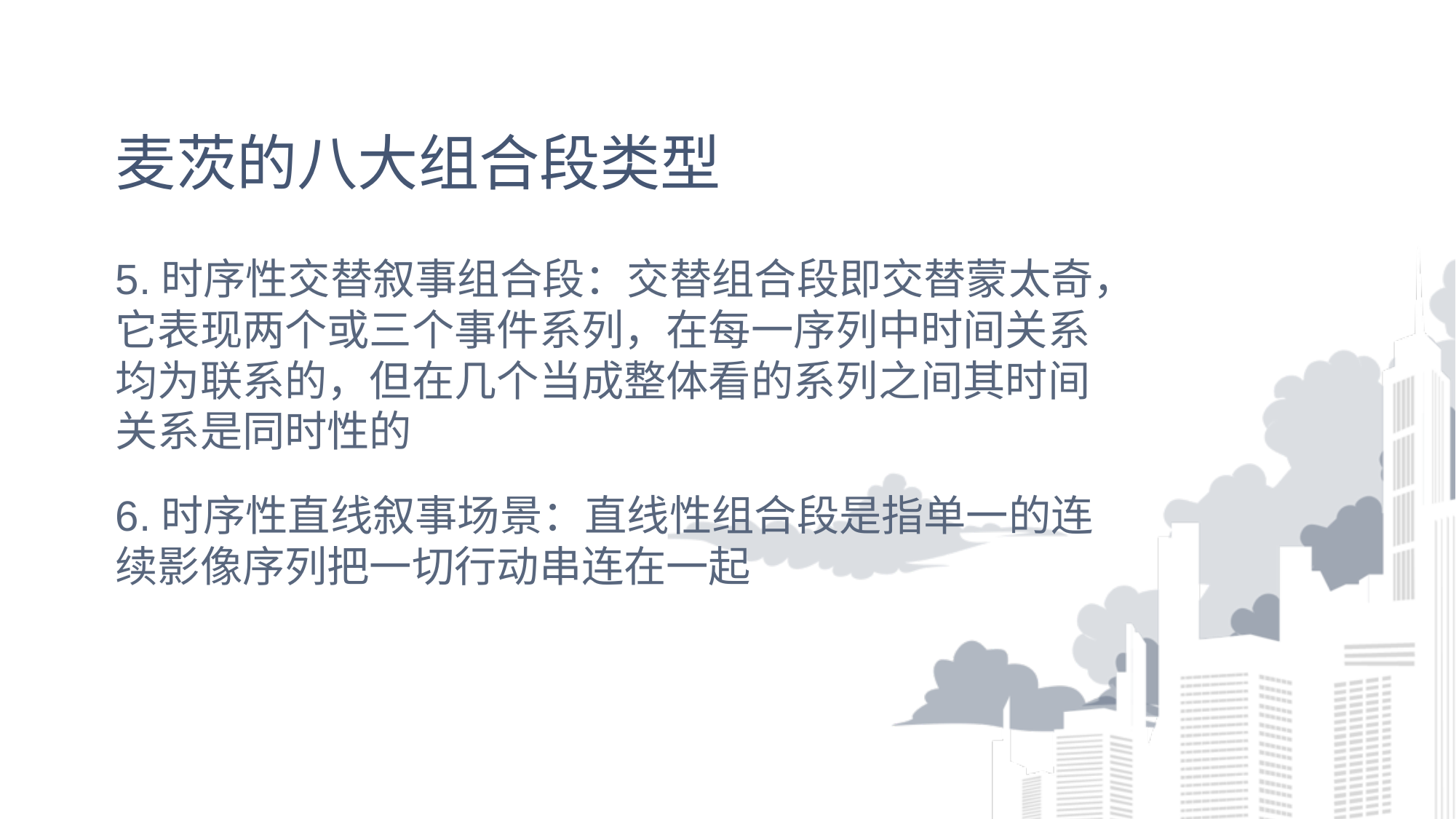

# 麦茨的八大组合段类型
5.时序性交替叙事组合段：交替组合段即交替蒙太奇，它表现两个或三个事件系列，在每一序列中时间关系均为联系的，但在几个当成整体看的系列之间其时间关系是同时性的
6.时序性直线叙事场景：直线性组合段是指单一的连续影像序列把一切行动串连在一起